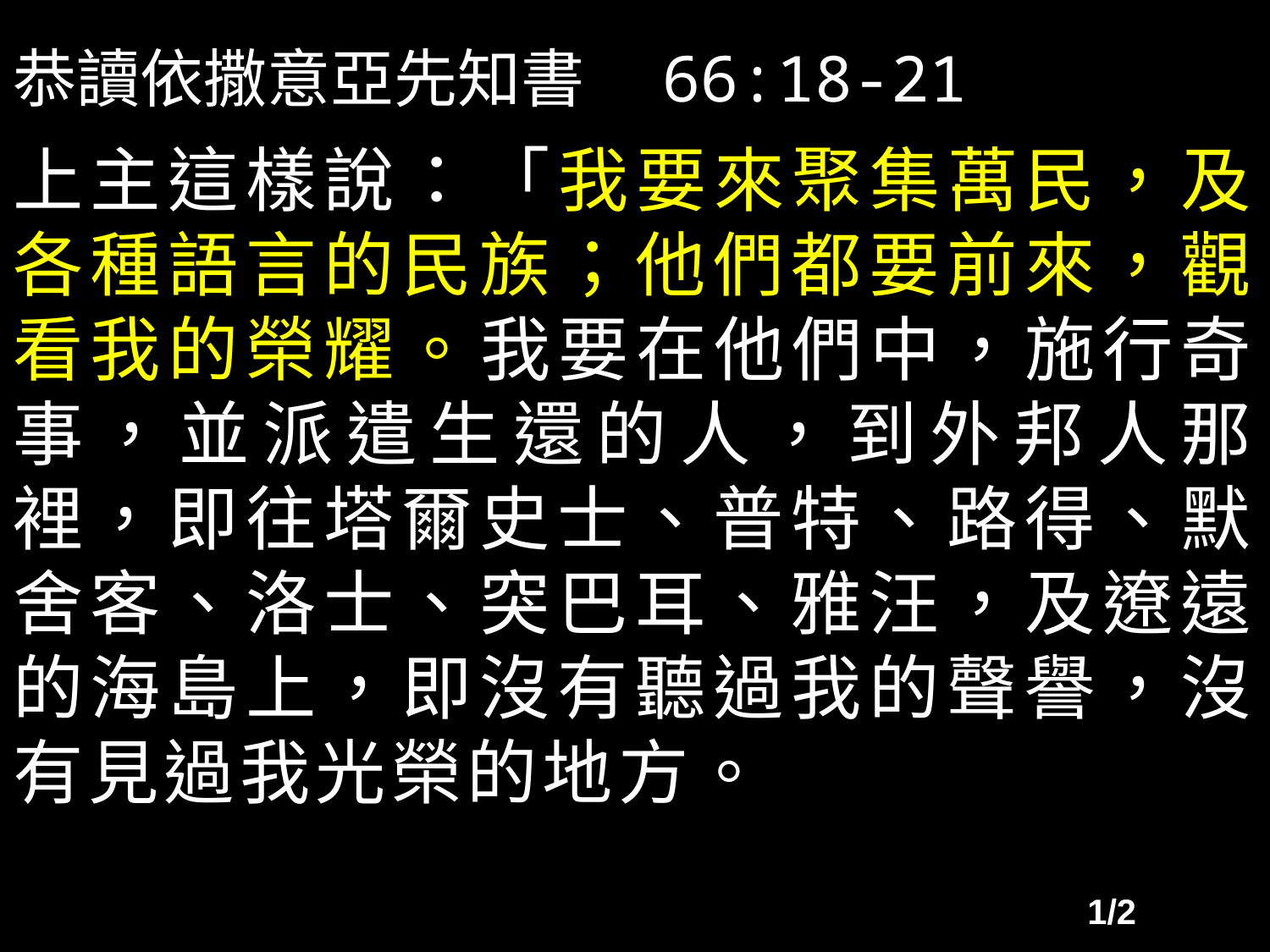

恭讀依撒意亞先知書　66:18-21
上主這樣說：「我要來聚集萬民，及各種語言的民族；他們都要前來，觀看我的榮耀。我要在他們中，施行奇事，並派遣生還的人，到外邦人那裡，即往塔爾史士、普特、路得、默舍客、洛士、突巴耳、雅汪，及遼遠的海島上，即沒有聽過我的聲譽，沒有見過我光榮的地方。

1/2